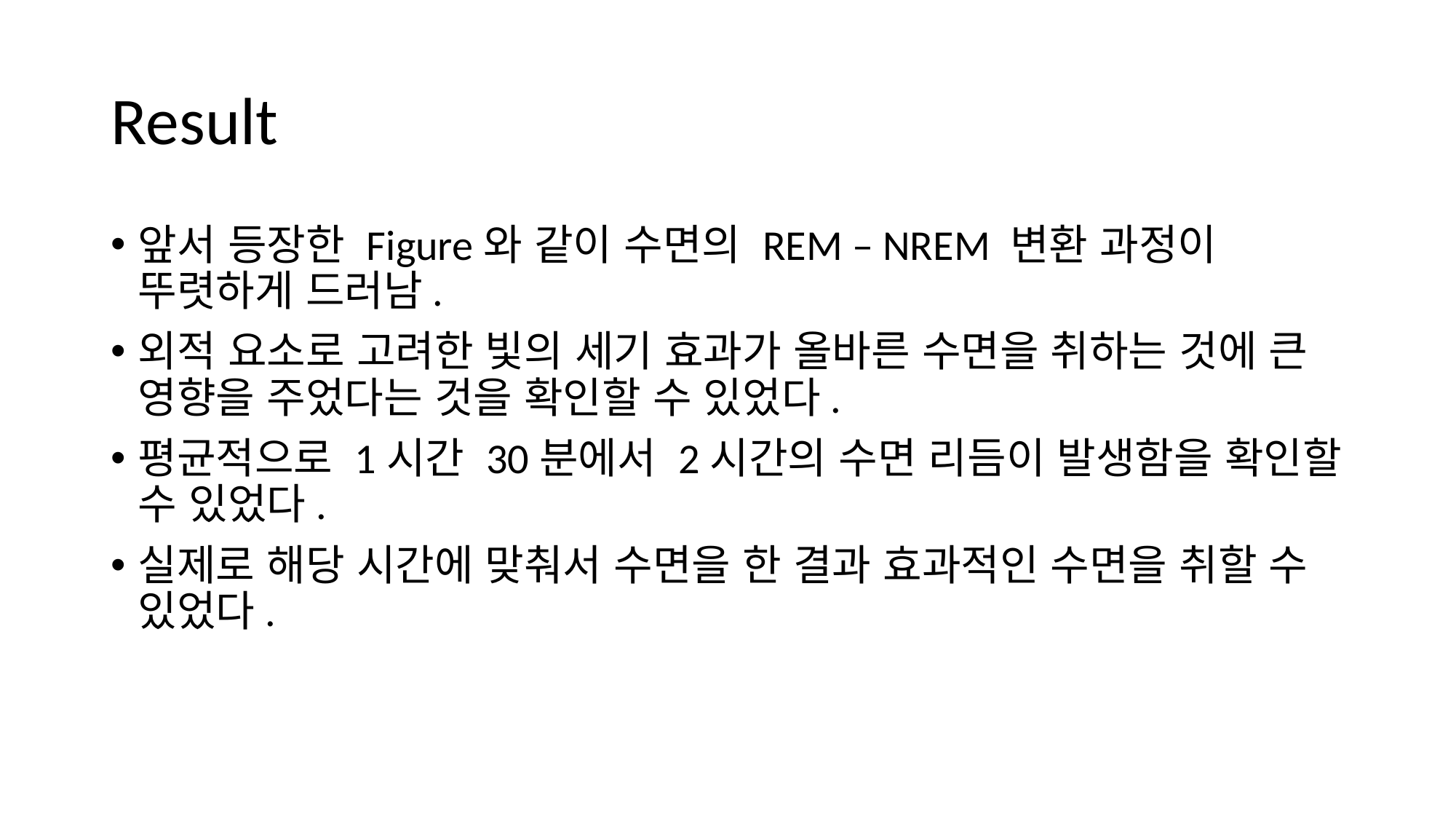

# Result
앞서 등장한 Figure와 같이 수면의 REM – NREM 변환 과정이 뚜렷하게 드러남.
외적 요소로 고려한 빛의 세기 효과가 올바른 수면을 취하는 것에 큰 영향을 주었다는 것을 확인할 수 있었다.
평균적으로 1시간 30분에서 2시간의 수면 리듬이 발생함을 확인할 수 있었다.
실제로 해당 시간에 맞춰서 수면을 한 결과 효과적인 수면을 취할 수 있었다.